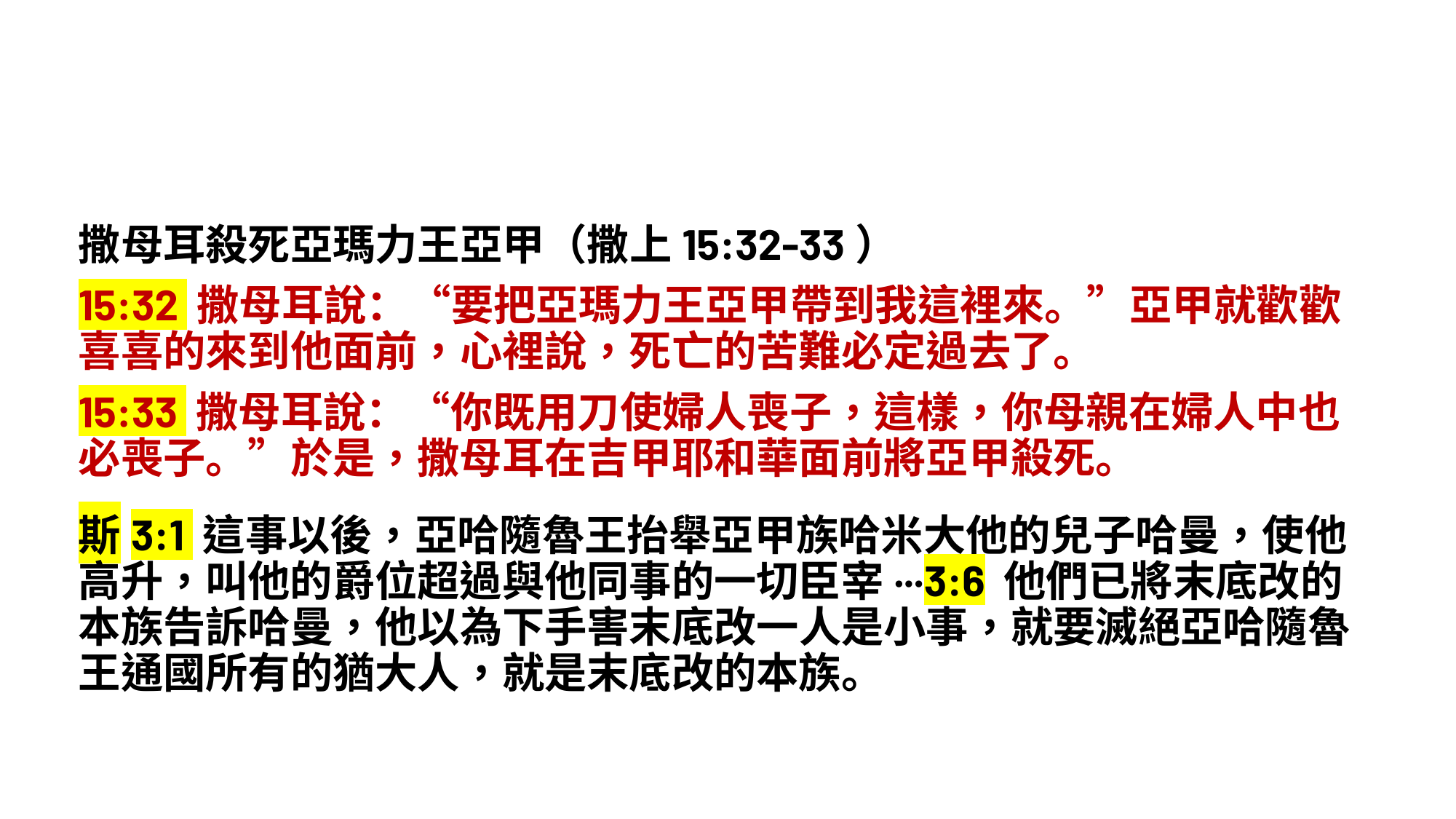

撒母耳殺死亞瑪力王亞甲（撒上15:32-33）
15:32 撒母耳說：“要把亞瑪力王亞甲帶到我這裡來。”亞甲就歡歡喜喜的來到他面前，心裡說，死亡的苦難必定過去了。
15:33 撒母耳說：“你既用刀使婦人喪子，這樣，你母親在婦人中也必喪子。”於是，撒母耳在吉甲耶和華面前將亞甲殺死。

斯3:1 這事以後，亞哈隨魯王抬舉亞甲族哈米大他的兒子哈曼，使他高升，叫他的爵位超過與他同事的一切臣宰···3:6 他們已將末底改的本族告訴哈曼，他以為下手害末底改一人是小事，就要滅絕亞哈隨魯王通國所有的猶大人，就是末底改的本族。